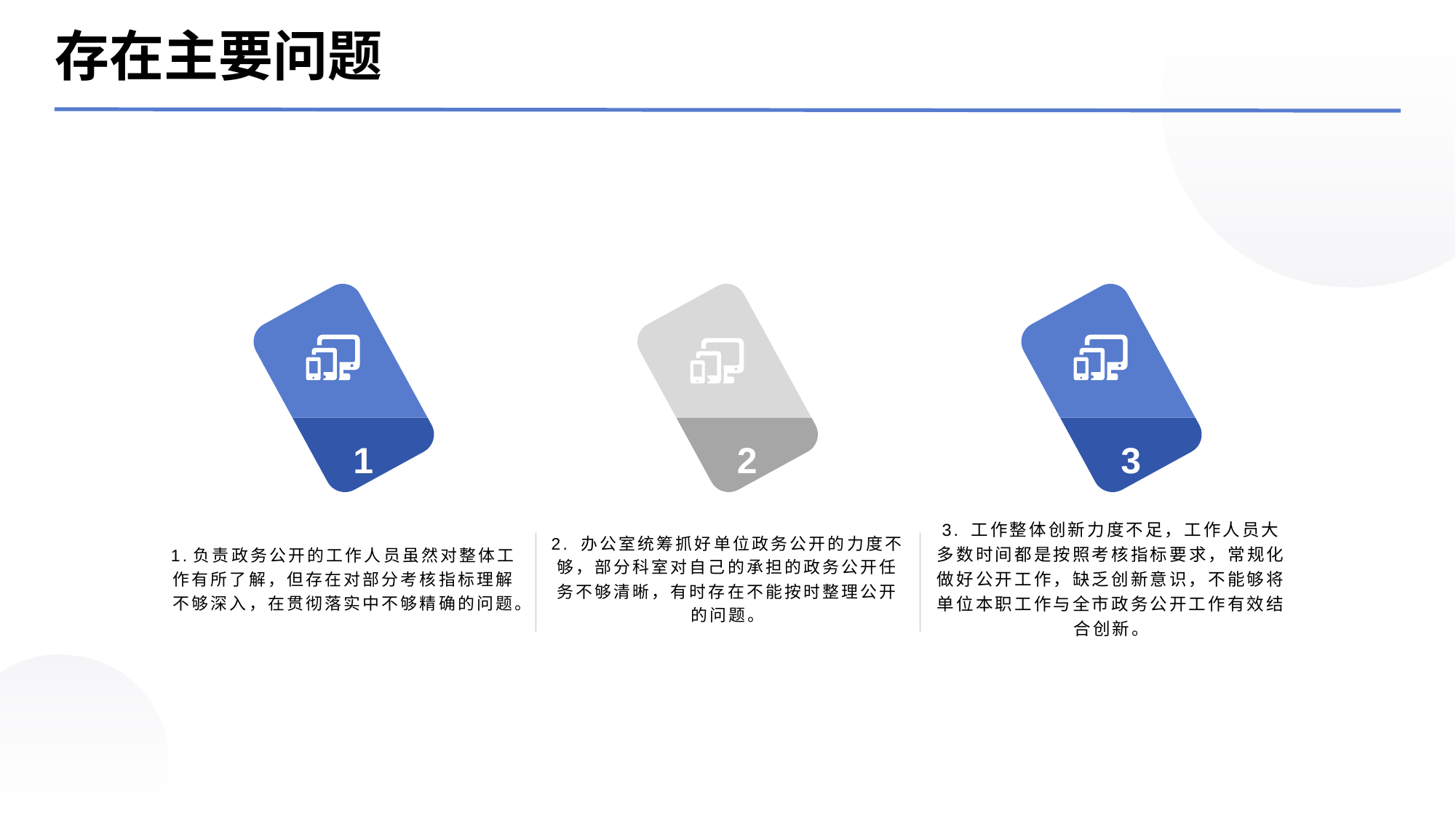

存在主要问题

1
2
3
1.负责政务公开的工作人员虽然对整体工作有所了解，但存在对部分考核指标理解不够深入，在贯彻落实中不够精确的问题。
2. 办公室统筹抓好单位政务公开的力度不够，部分科室对自己的承担的政务公开任务不够清晰，有时存在不能按时整理公开的问题。
3. 工作整体创新力度不足，工作人员大多数时间都是按照考核指标要求，常规化做好公开工作，缺乏创新意识，不能够将单位本职工作与全市政务公开工作有效结合创新。